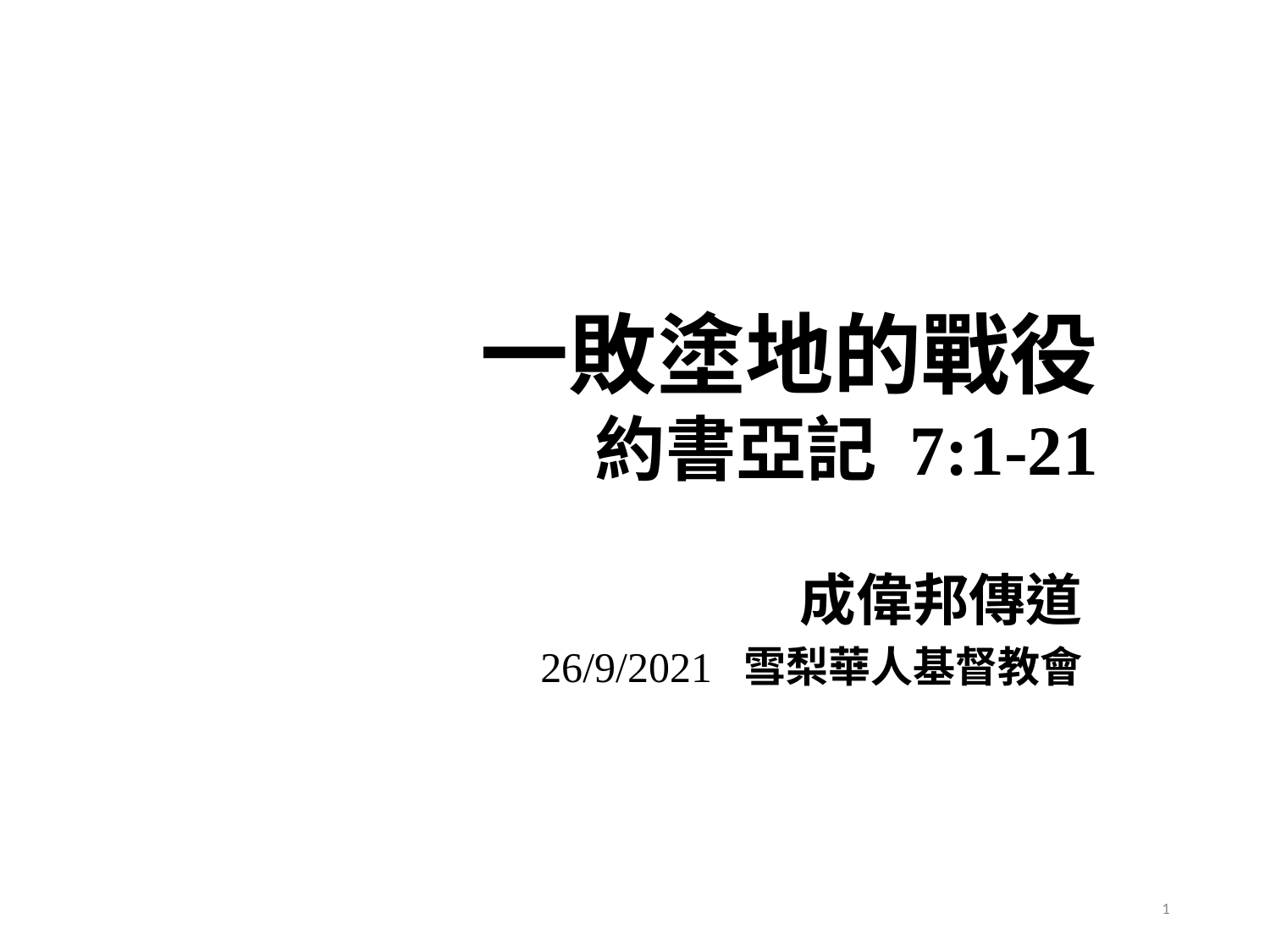

# 一敗塗地的戰役 約書亞記 7:1-21
成偉邦傳道
26/9/2021  雪梨華人基督教會

1